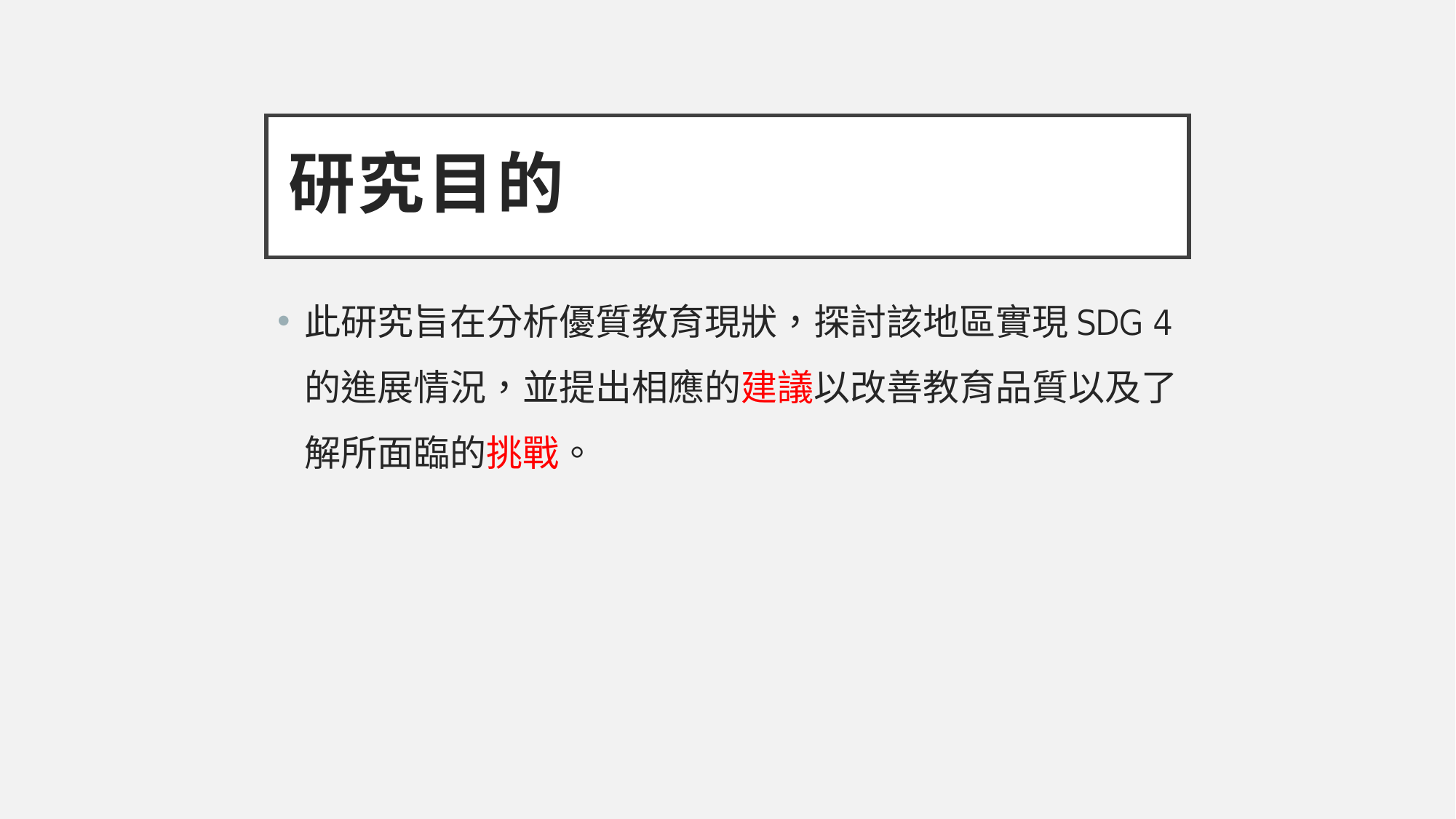

# 研究目的
此研究旨在分析優質教育現狀，探討該地區實現SDG 4的進展情況，並提出相應的建議以改善教育品質以及了解所面臨的挑戰。